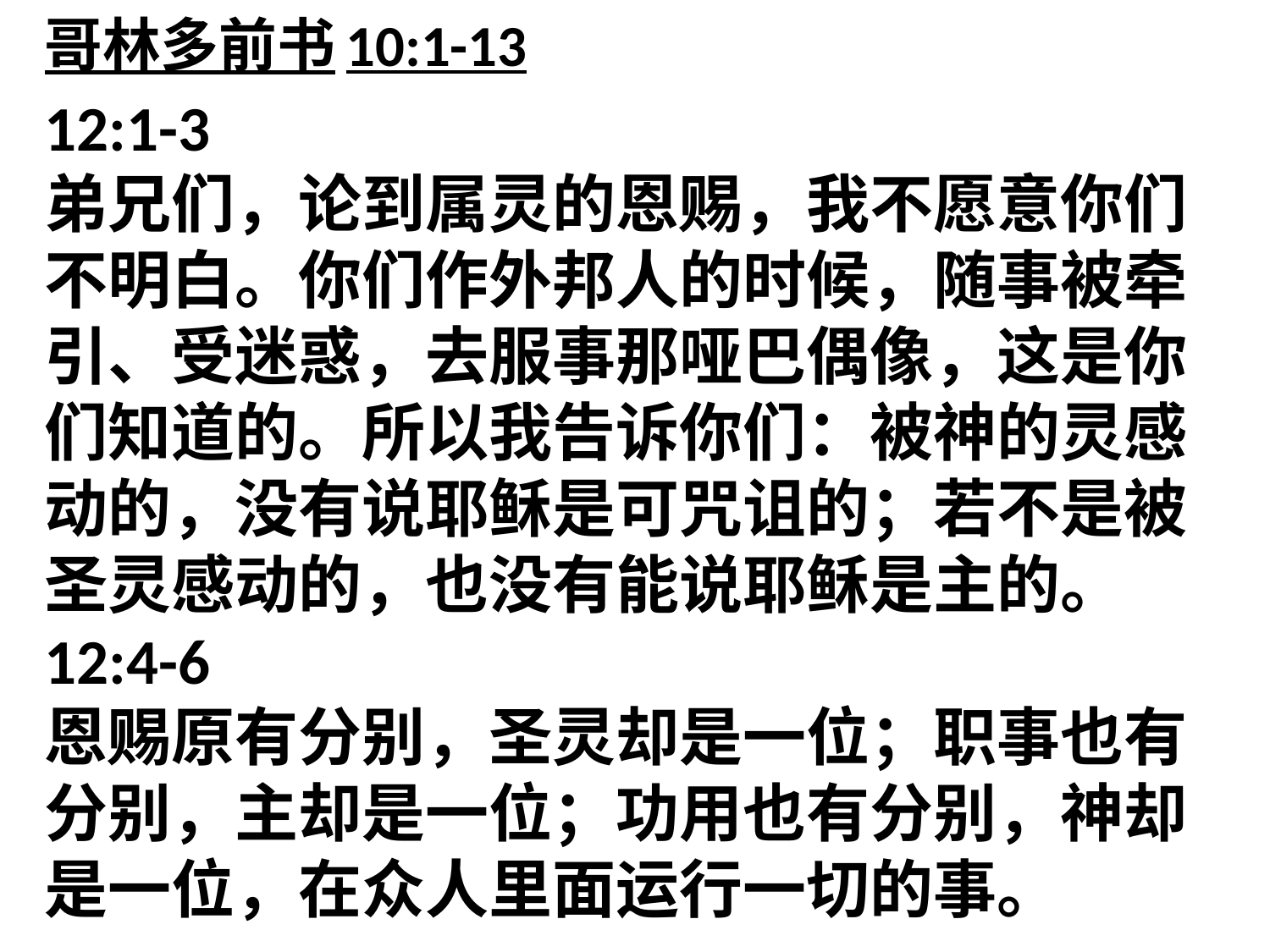

# 哥林多前书10:1-13
12:1-3
弟兄们，论到属灵的恩赐，我不愿意你们不明白。你们作外邦人的时候，随事被牵引、受迷惑，去服事那哑巴偶像，这是你们知道的。所以我告诉你们：被神的灵感动的，没有说耶稣是可咒诅的；若不是被圣灵感动的，也没有能说耶稣是主的。
12:4-6
恩赐原有分别，圣灵却是一位；职事也有分别，主却是一位；功用也有分别，神却是一位，在众人里面运行一切的事。